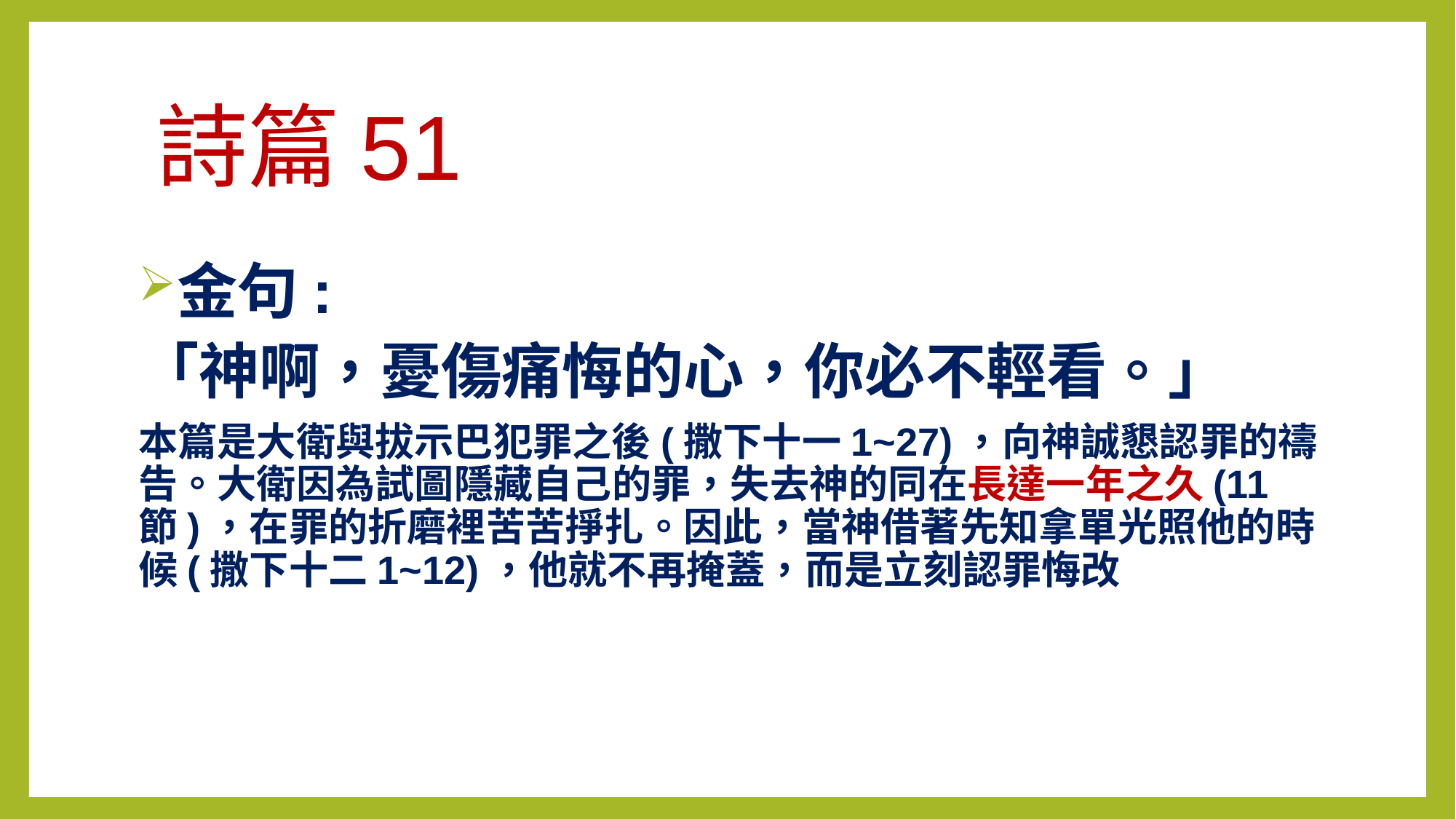

# 詩篇51
金句:
「神啊，憂傷痛悔的心，你必不輕看。」
本篇是大衛與拔示巴犯罪之後(撒下十一1~27)，向神誠懇認罪的禱告。大衛因為試圖隱藏自己的罪，失去神的同在長達一年之久(11節)，在罪的折磨裡苦苦掙扎。因此，當神借著先知拿單光照他的時候(撒下十二1~12)，他就不再掩蓋，而是立刻認罪悔改